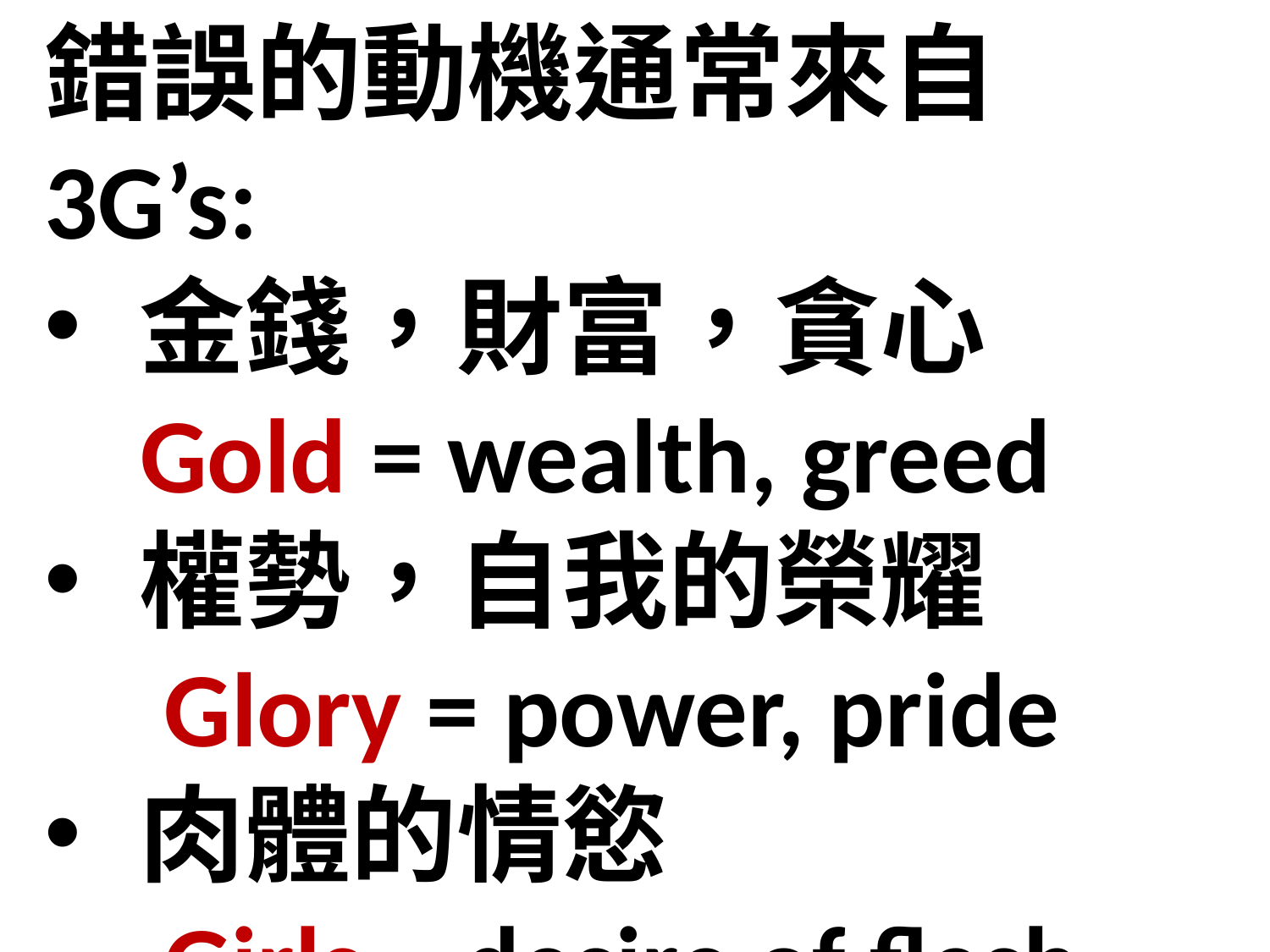

錯誤的動機通常來自3G’s:
金錢，財富，貪心
    Gold = wealth, greed
權勢，自我的榮耀
     Glory = power, pride
肉體的情慾
     Girls = desire of flesh